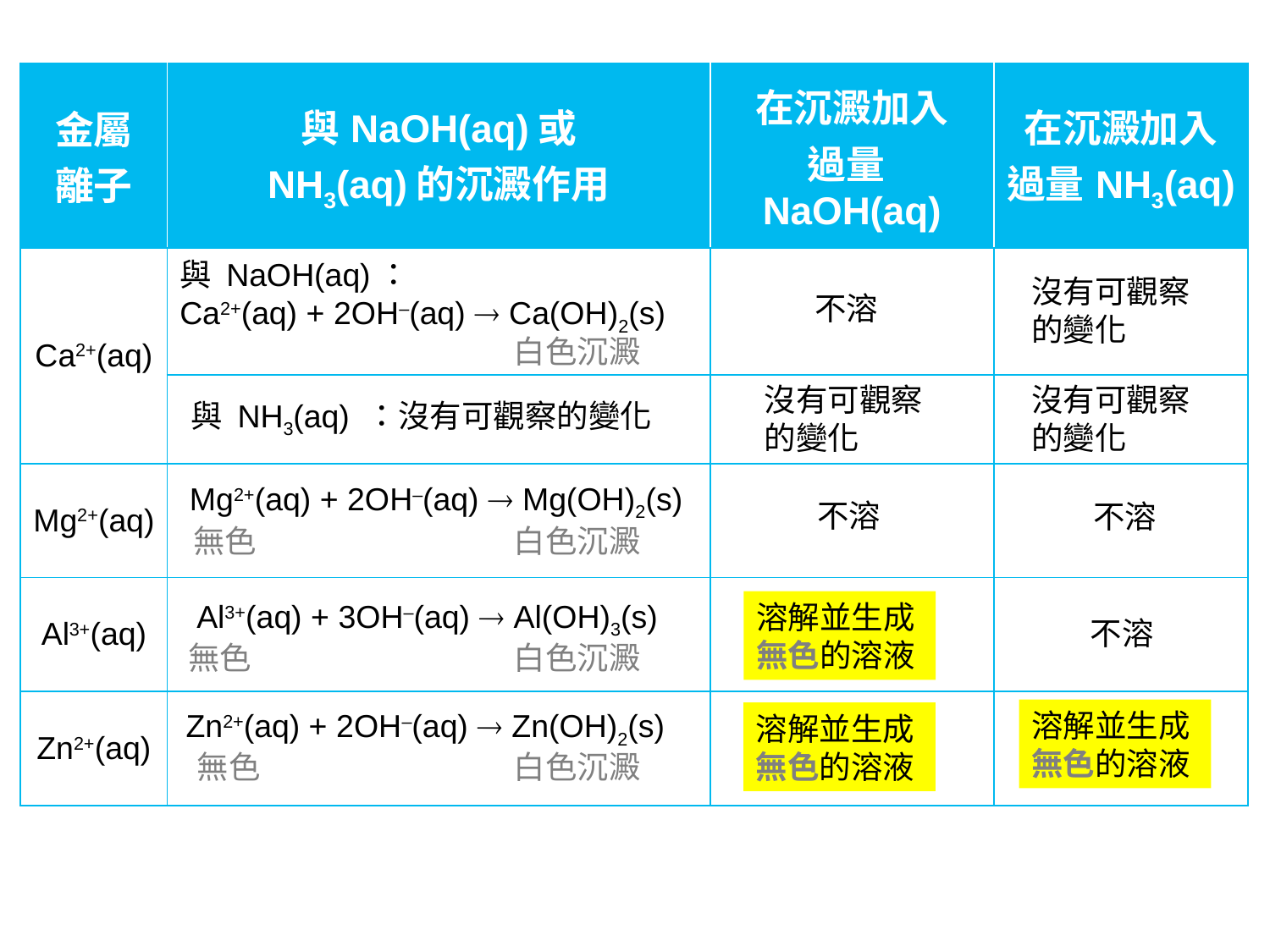

| 金屬 離子 | 與NaOH(aq)或 NH3(aq)的沉澱作用 | 在沉澱加入 過量NaOH(aq) | 在沉澱加入 過量NH3(aq) |
| --- | --- | --- | --- |
| Ca2+(aq) |  |  |  |
|  |  |  |  |
| Mg2+(aq) |  |  |  |
| Al3+(aq) |  |  |  |
| Zn2+(aq) |  |  |  |
與 NaOH(aq)：
Ca2+(aq) + 2OH–(aq) → Ca(OH)2(s)
沒有可觀察的變化
不溶
白色沉澱
沒有可觀察的變化
沒有可觀察的變化
與 NH3(aq) ：沒有可觀察的變化
Mg2+(aq) + 2OH–(aq) → Mg(OH)2(s)
不溶
不溶
無色
白色沉澱
Al3+(aq) + 3OH–(aq) → Al(OH)3(s)
溶解並生成
無色的溶液
不溶
無色
白色沉澱
Zn2+(aq) + 2OH–(aq) → Zn(OH)2(s)
溶解並生成
無色的溶液
溶解並生成
無色的溶液
無色
白色沉澱